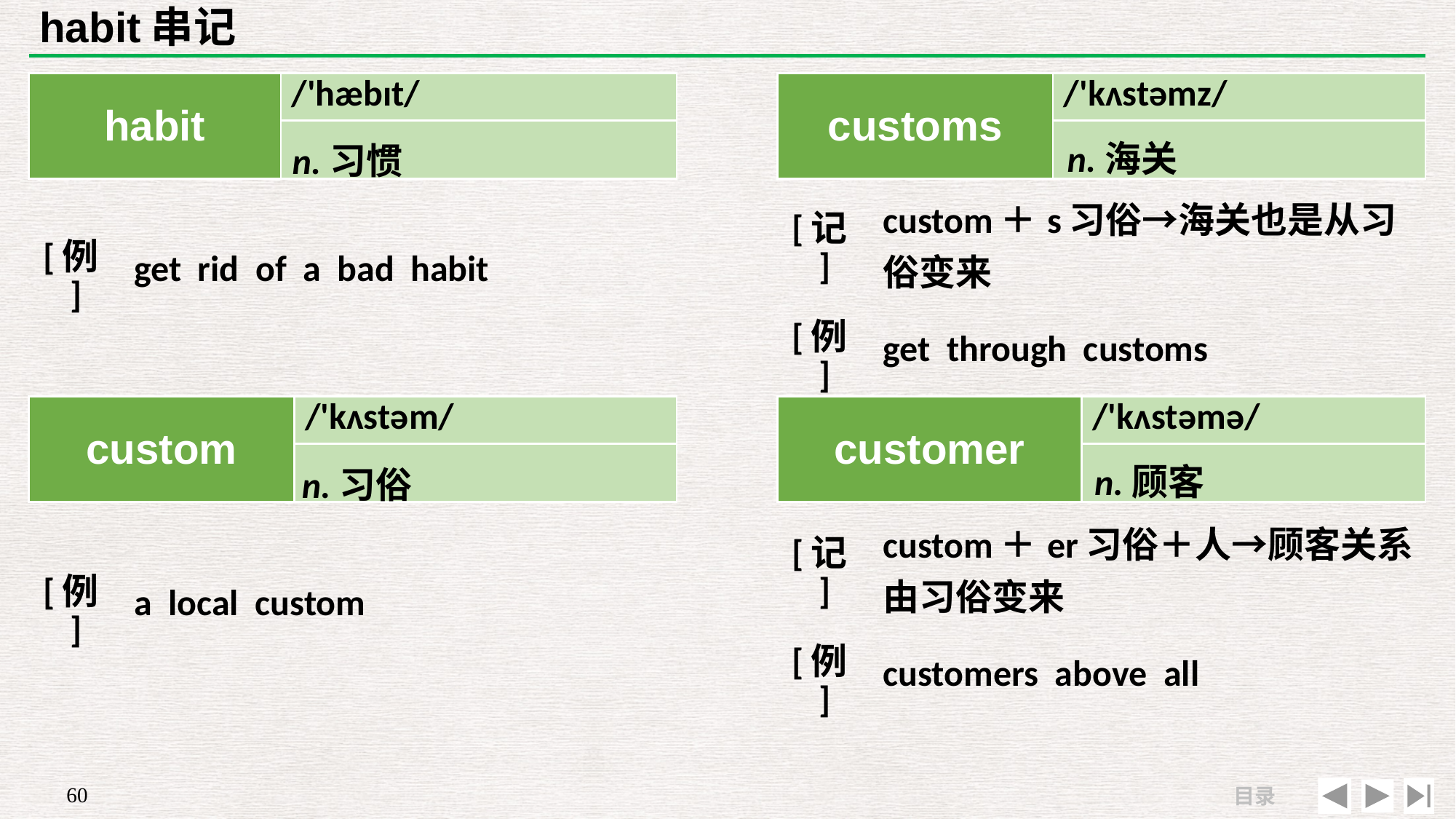

# habit串记

| habit | /'hæbɪt/ |
| --- | --- |
|  |  |
| customs | /'kʌstəmz/ |
| --- | --- |
|  |  |
n.海关
n.习惯
|  |  |
| --- | --- |
| [例] | get rid of a bad habit |
| [记] | custom＋s习俗→海关也是从习俗变来 |
| --- | --- |
| [例] | get through customs |
| custom | /'kʌstəm/ |
| --- | --- |
|  |  |
| customer | /'kʌstəmə/ |
| --- | --- |
|  |  |
n.顾客
n.习俗
|  |  |
| --- | --- |
| [例] | a local custom |
| [记] | custom＋er习俗＋人→顾客关系由习俗变来 |
| --- | --- |
| [例] | customers above all |